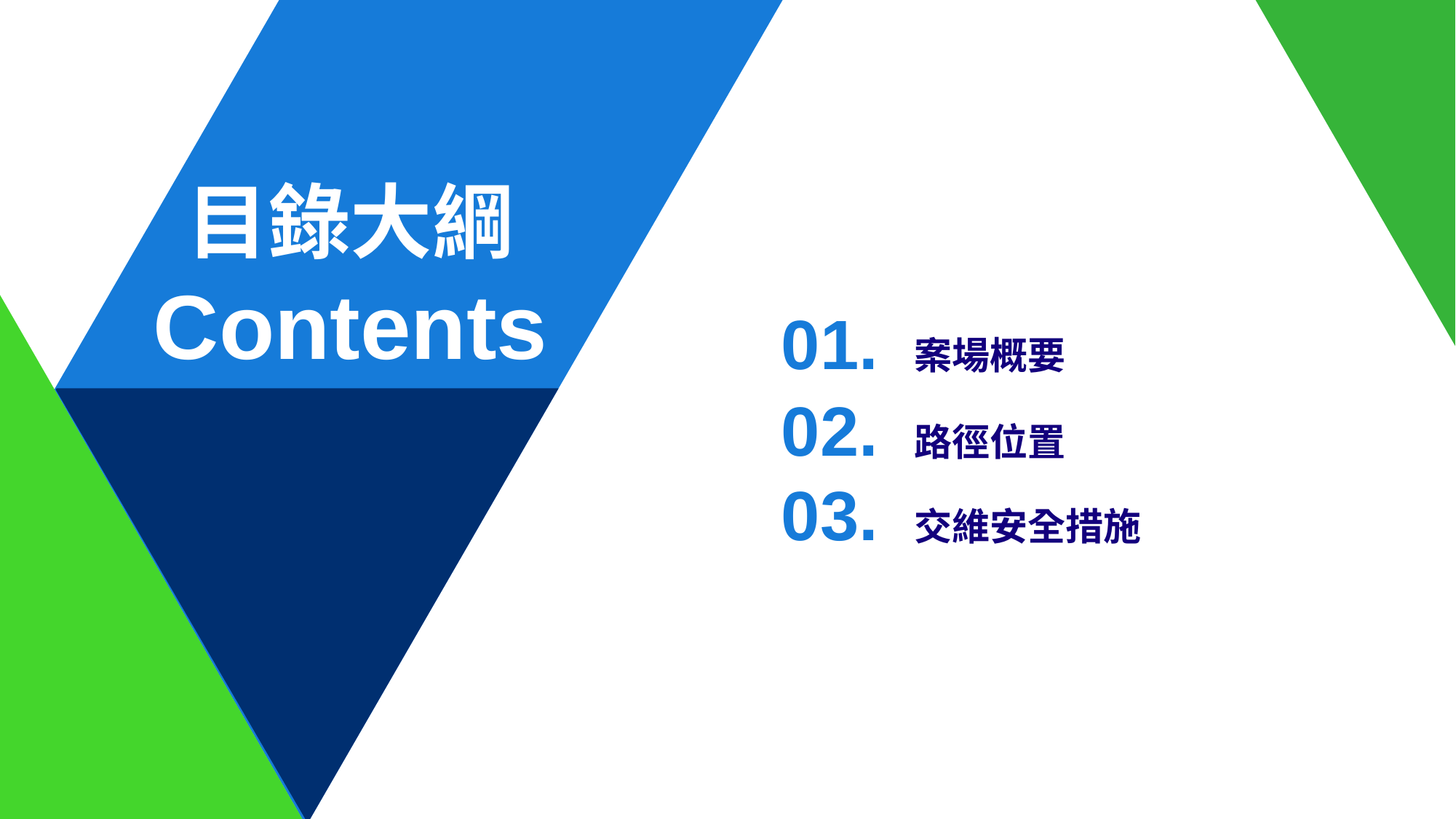

目錄大綱
Contents
01. 案場概要
02. 路徑位置

03. 交維安全措施